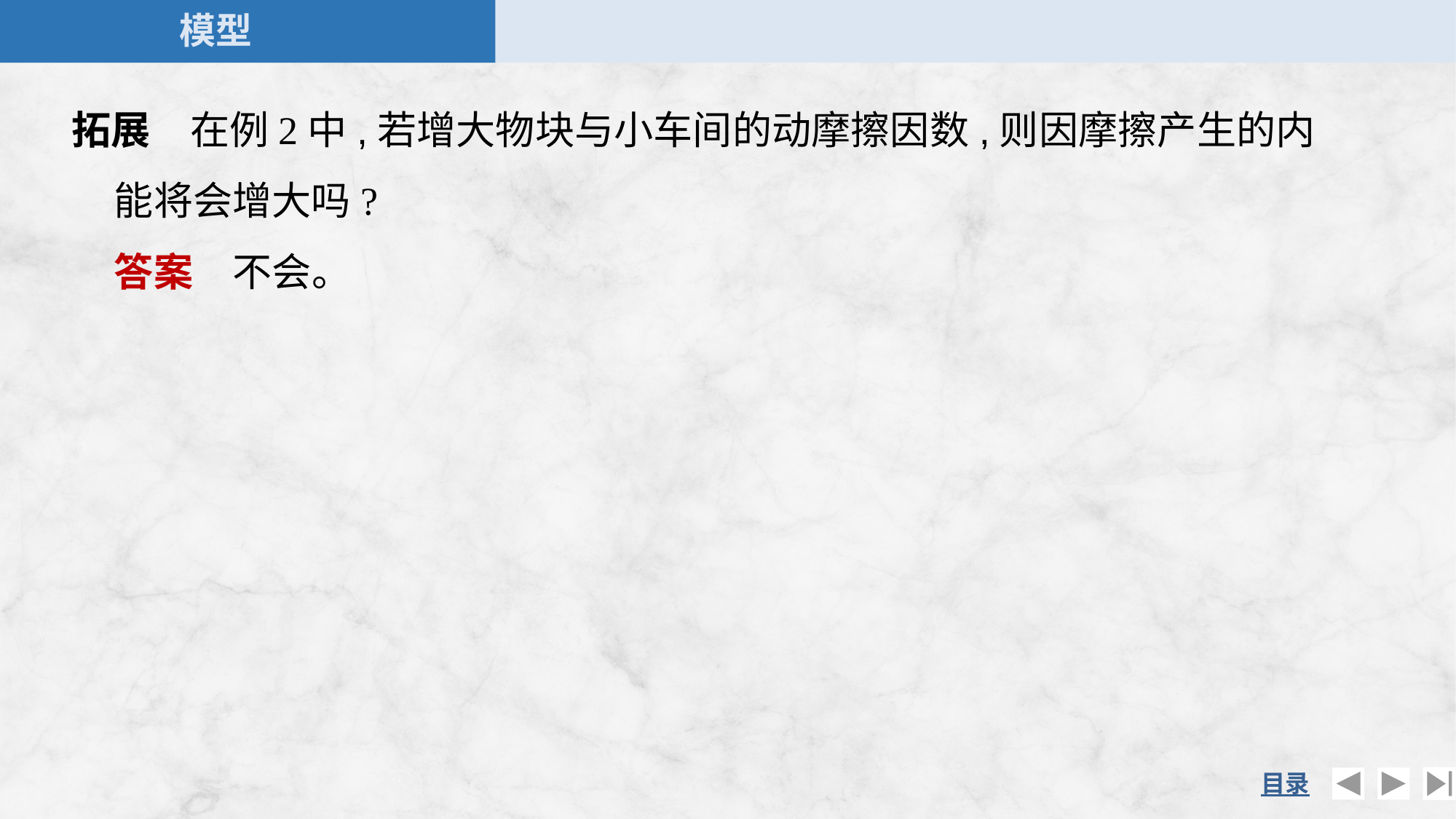

拓展　在例2中,若增大物块与小车间的动摩擦因数,则因摩擦产生的内能将会增大吗?
	答案　不会。